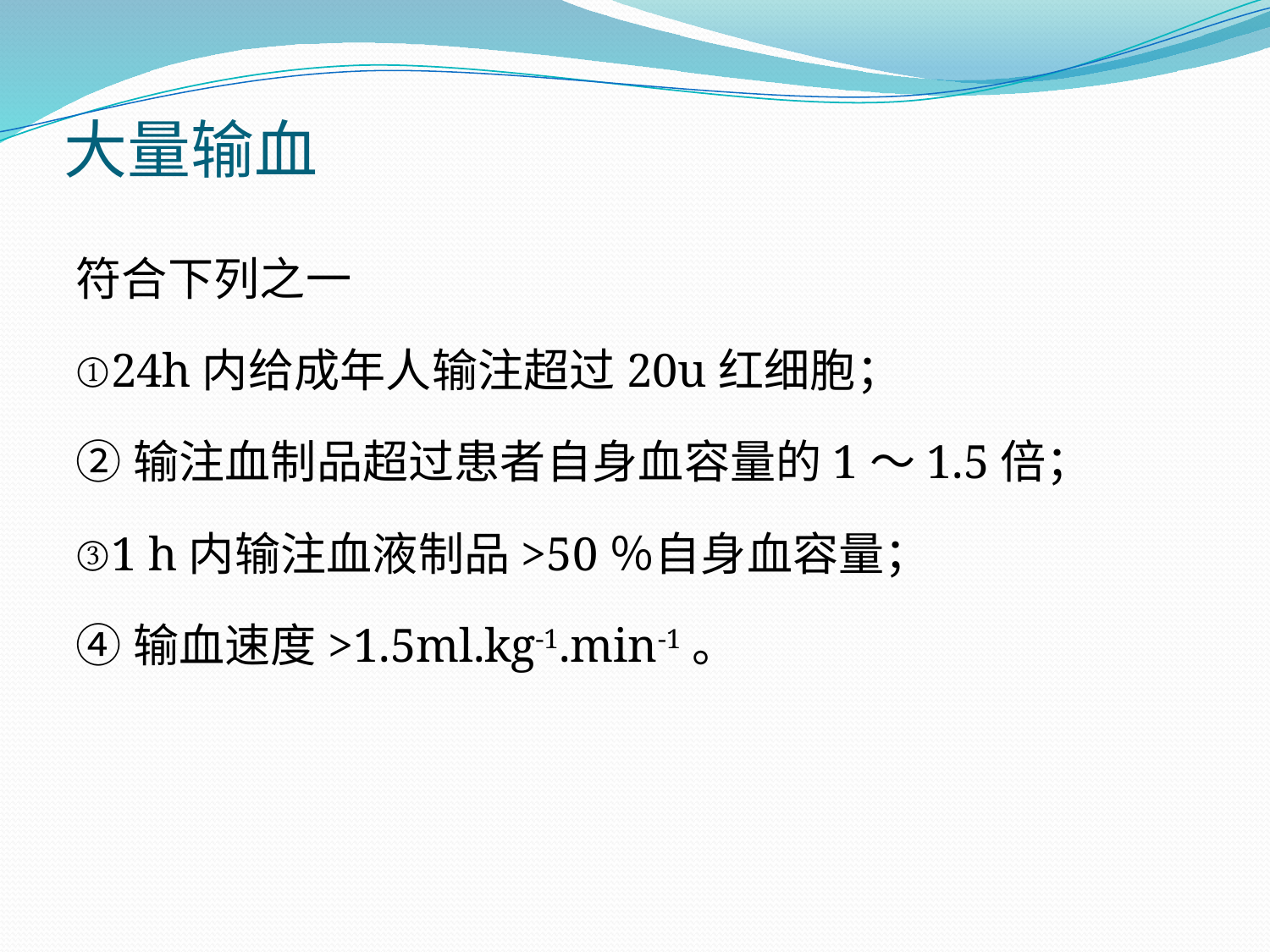

# 大量输血
符合下列之一
①24h内给成年人输注超过20u红细胞；
②输注血制品超过患者自身血容量的1～1.5倍；
③1 h内输注血液制品>50％自身血容量；
④输血速度>1.5ml.kg-1.min-1。